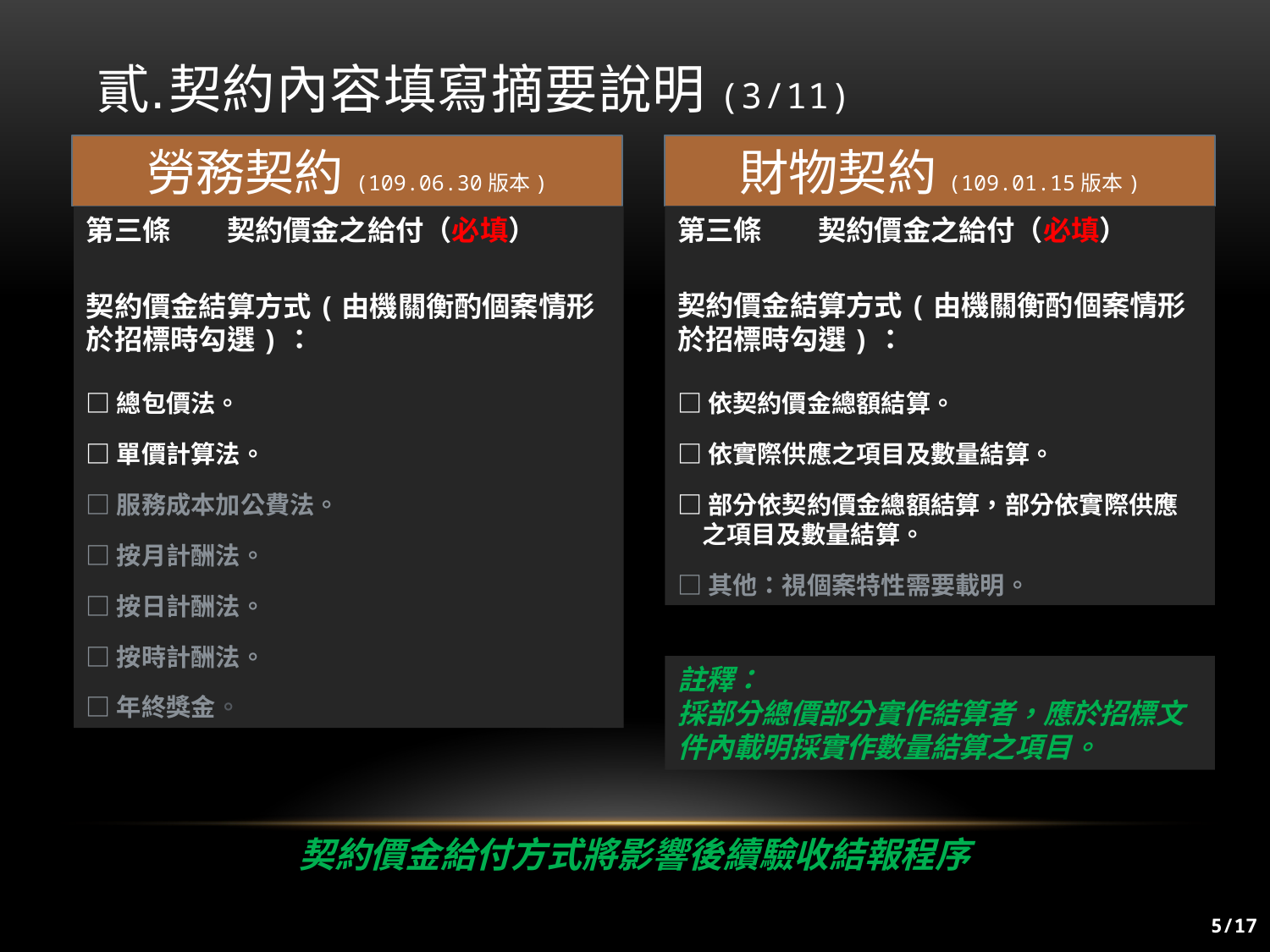

# 契約內容填寫摘要說明(3/11)
勞務契約(109.06.30版本)
財物契約(109.01.15版本)
第三條　　契約價金之給付（必填）
契約價金結算方式(由機關衡酌個案情形於招標時勾選)：
□總包價法。
□單價計算法。
□服務成本加公費法。
□按月計酬法。
□按日計酬法。
□按時計酬法。
□年終獎金。
第三條　　契約價金之給付（必填）
契約價金結算方式(由機關衡酌個案情形於招標時勾選)：
□依契約價金總額結算。
□依實際供應之項目及數量結算。
□部分依契約價金總額結算，部分依實際供應
　之項目及數量結算。
□其他：視個案特性需要載明。
註釋：
採部分總價部分實作結算者，應於招標文件內載明採實作數量結算之項目。
契約價金給付方式將影響後續驗收結報程序
5/17